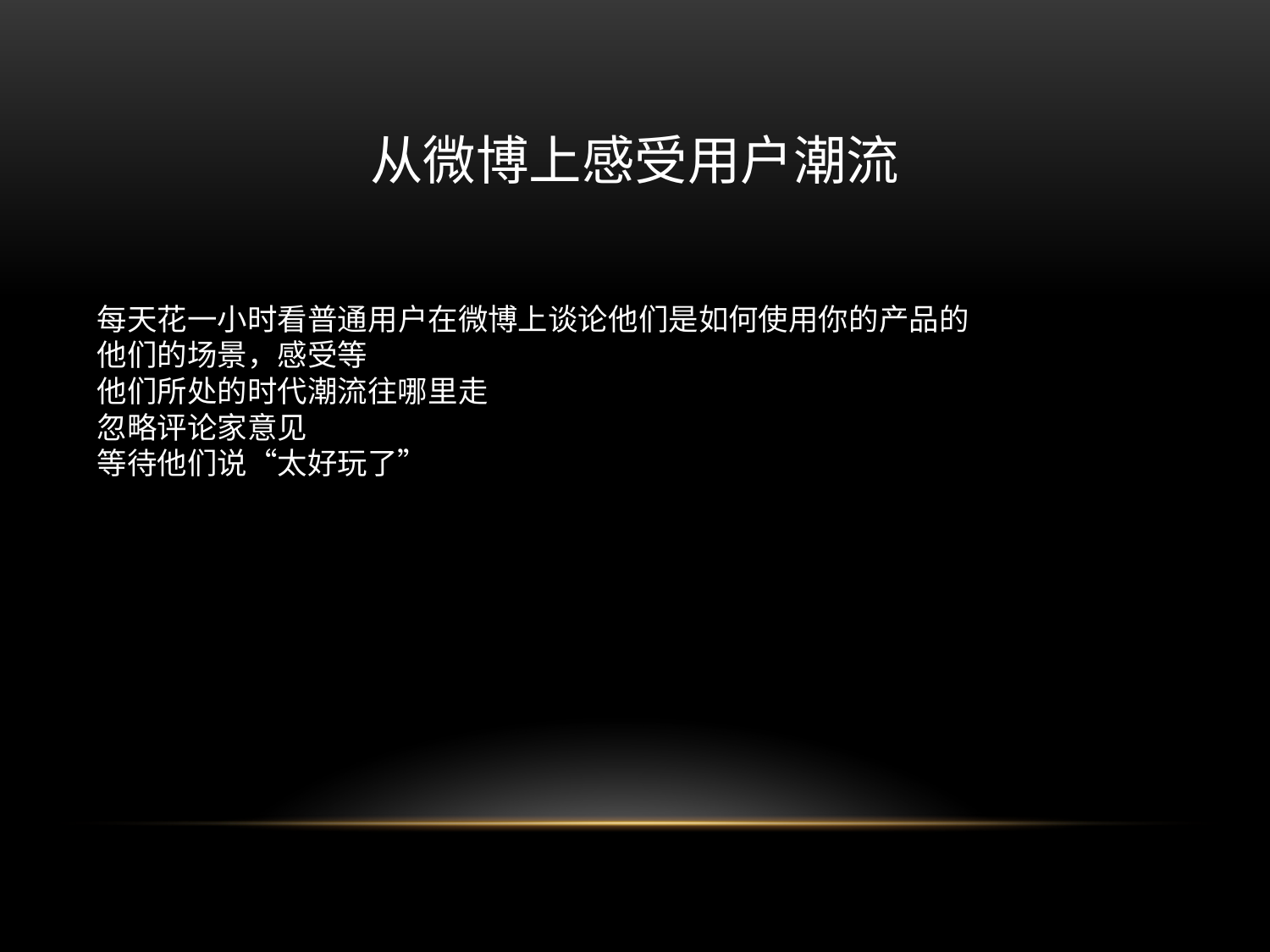

# 从微博上感受用户潮流

每天花一小时看普通用户在微博上谈论他们是如何使用你的产品的
他们的场景，感受等
他们所处的时代潮流往哪里走
忽略评论家意见
等待他们说“太好玩了”